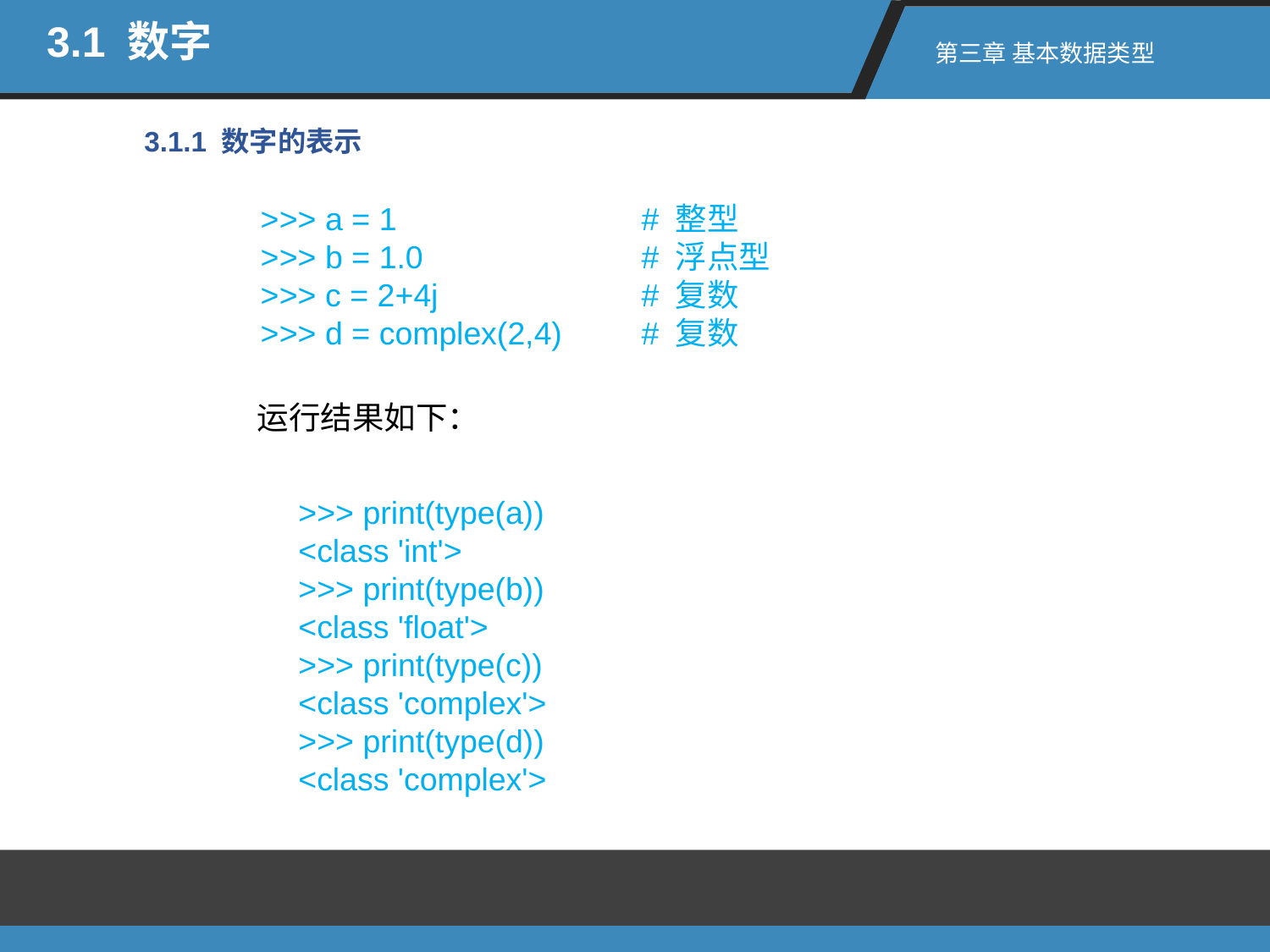

3.1 数字
第三章 基本数据类型
3.1.1 数字的表示
>>> a = 1 		# 整型
>>> b = 1.0 		# 浮点型
>>> c = 2+4j 		# 复数
>>> d = complex(2,4) 	# 复数
运行结果如下：
>>> print(type(a))
<class 'int'>
>>> print(type(b))
<class 'float'>
>>> print(type(c))
<class 'complex'>
>>> print(type(d))
<class 'complex'>